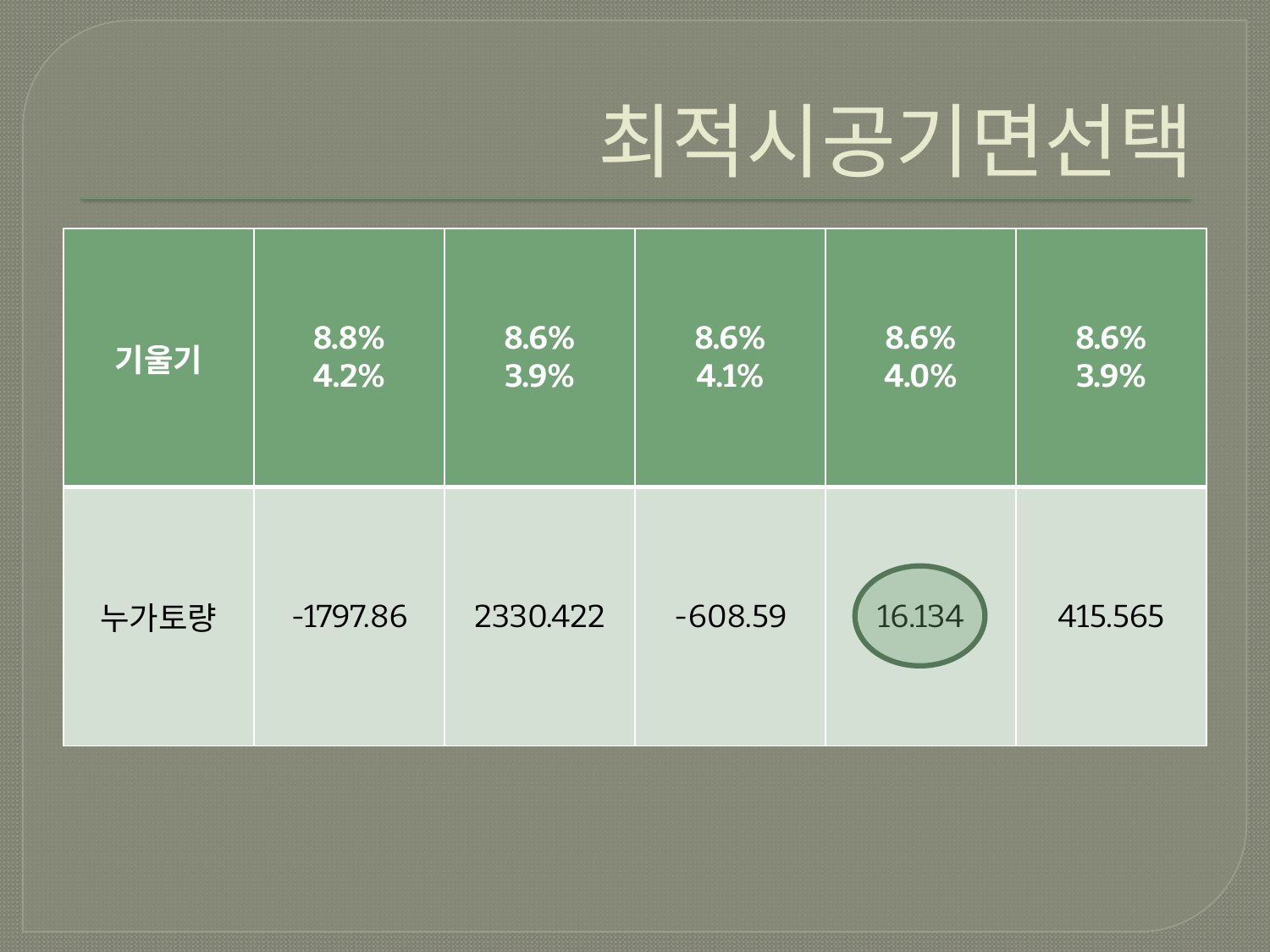

# 최적시공기면선택
| 기울기 | 8.8% 4.2% | 8.6% 3.9% | 8.6% 4.1% | 8.6% 4.0% | 8.6% 3.9% |
| --- | --- | --- | --- | --- | --- |
| 누가토량 | -1797.86 | 2330.422 | -608.59 | 16.134 | 415.565 |